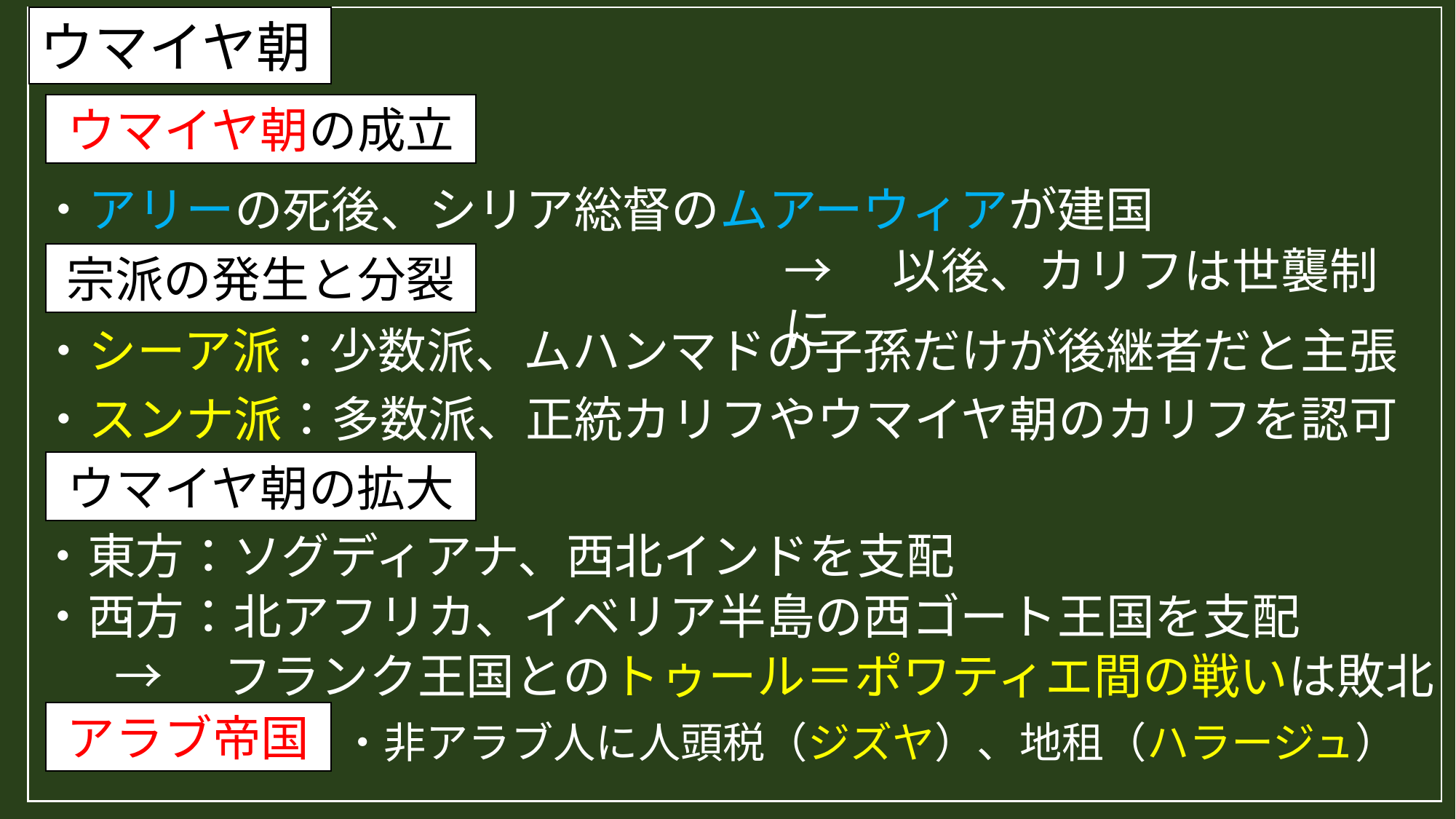

ウマイヤ朝
ウマイヤ朝の成立
・アリーの死後、シリア総督のムアーウィアが建国
→　以後、カリフは世襲制に
宗派の発生と分裂
・シーア派：少数派、ムハンマドの子孫だけが後継者だと主張
・スンナ派：多数派、正統カリフやウマイヤ朝のカリフを認可
ウマイヤ朝の拡大
・東方：ソグディアナ、西北インドを支配
・西方：北アフリカ、イベリア半島の西ゴート王国を支配
→　フランク王国とのトゥール＝ポワティエ間の戦いは敗北
アラブ帝国
・非アラブ人に人頭税（ジズヤ）、地租（ハラージュ）